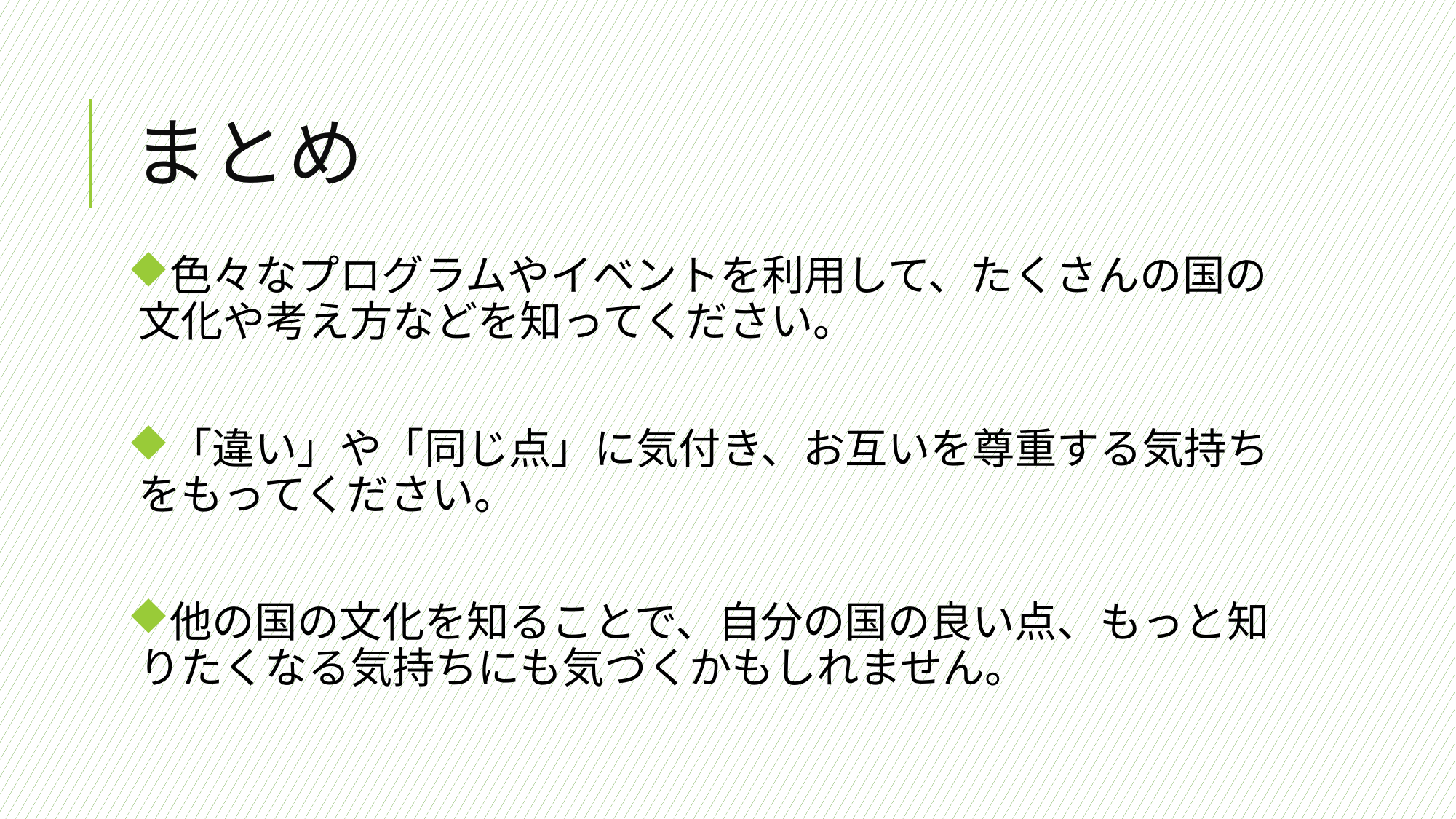

# まとめ
色々なプログラムやイベントを利用して、たくさんの国の文化や考え方などを知ってください。

「違い」や「同じ点」に気付き、お互いを尊重する気持ちをもってください。

他の国の文化を知ることで、自分の国の良い点、もっと知りたくなる気持ちにも気づくかもしれません。